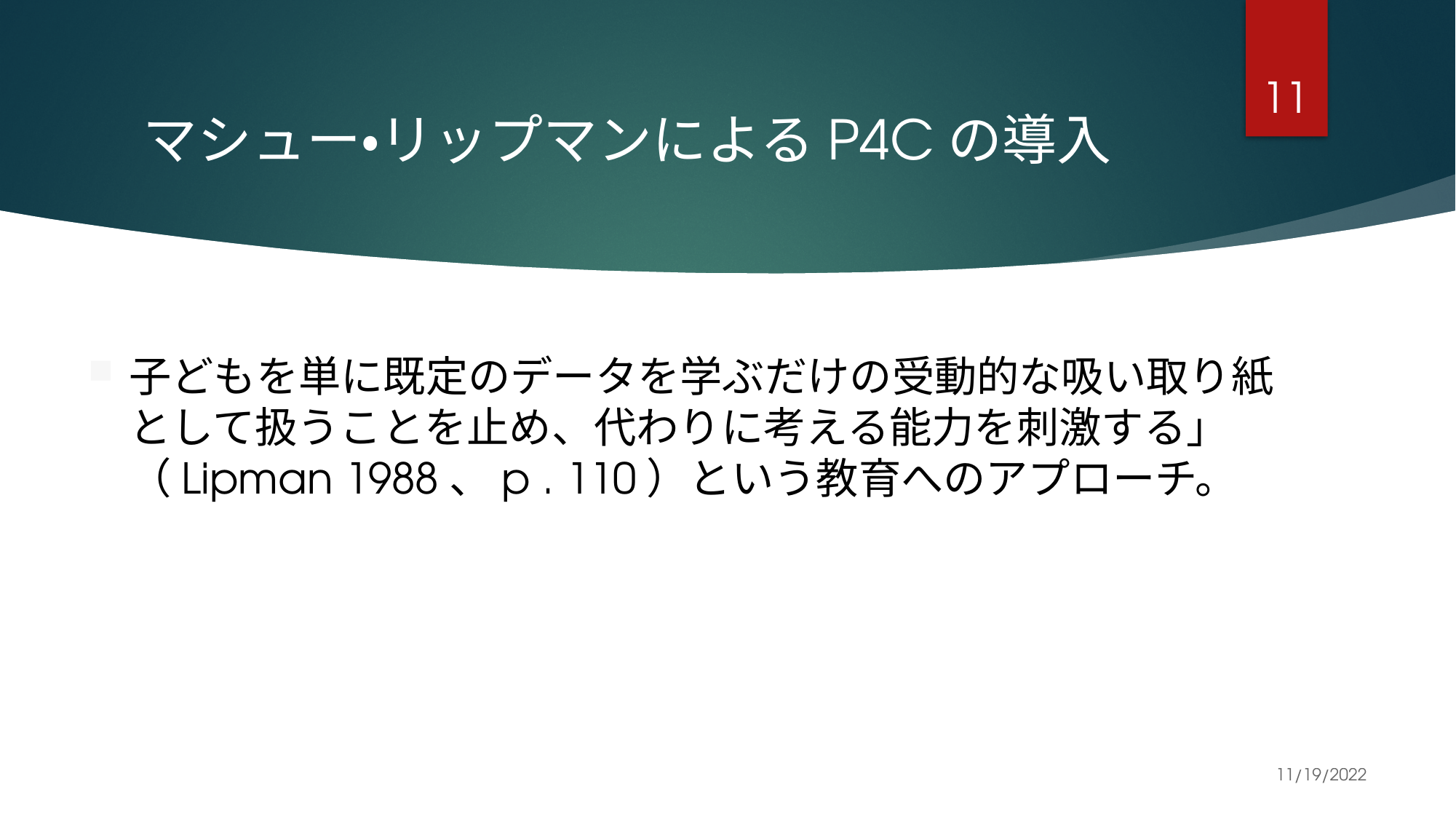

11
# マシュー・リップマンによるP4Cの導入

子どもを単に既定のデータを学ぶだけの受動的な吸い取り紙として扱うことを止め、代わりに考える能力を刺激する」（Lipman 1988、p . 110）という教育へのアプローチ。

11/19/2022